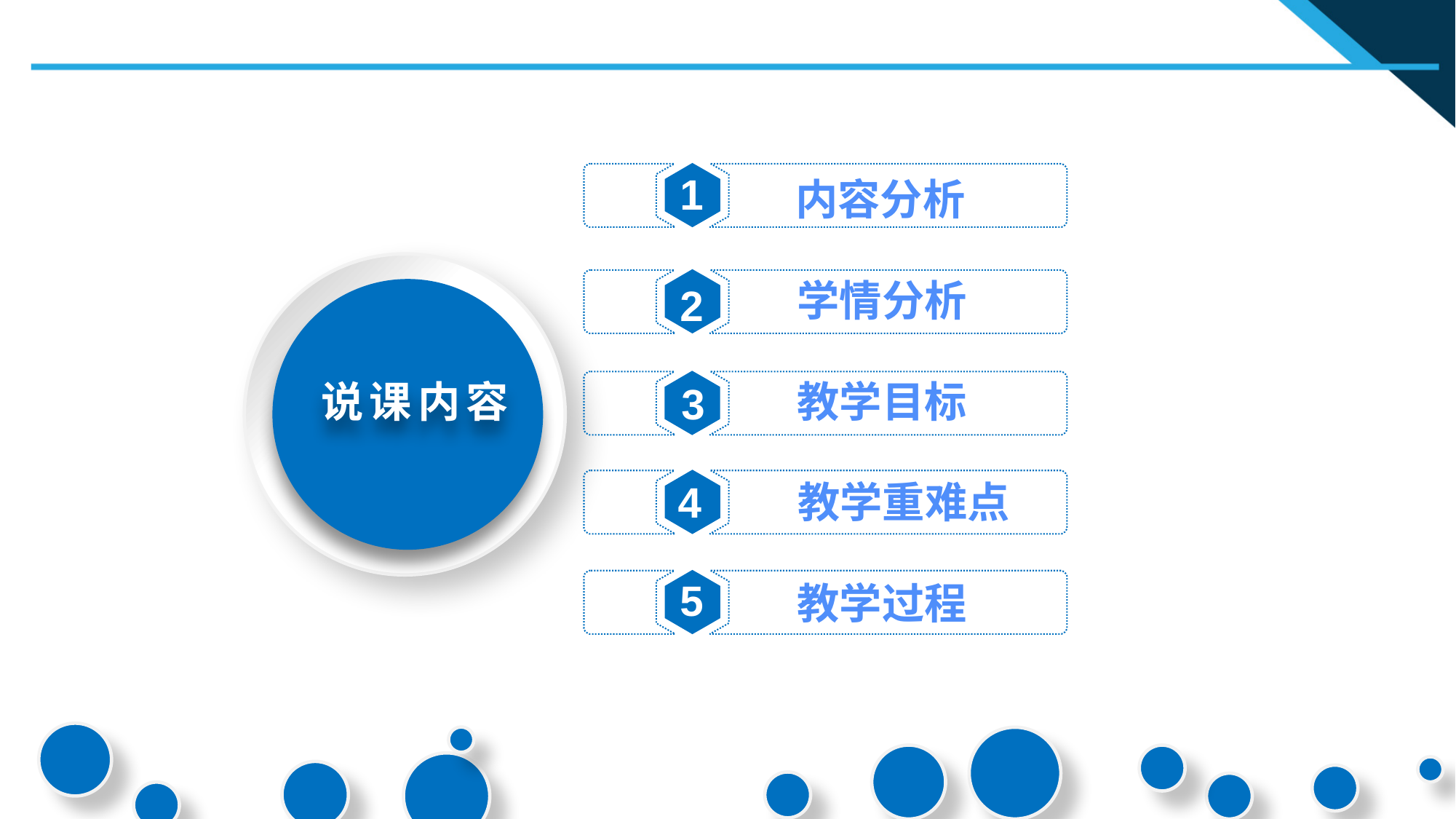

1

内容分析

学情分析

2

教学目标
说课内容

3

4
教学重难点
5

教学过程